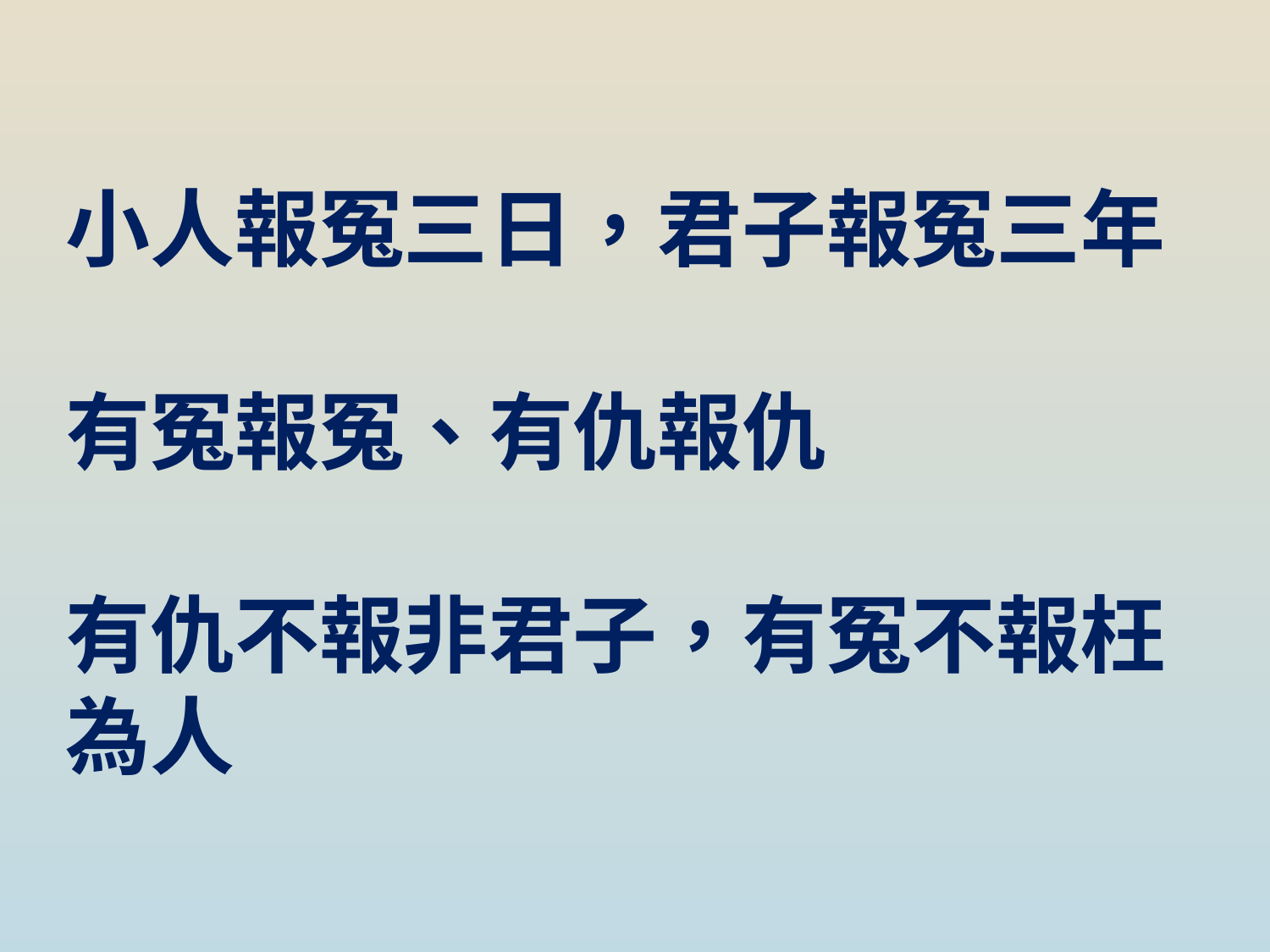

小人報冤三日，君子報冤三年

有冤報冤、有仇報仇

有仇不報非君子，有冤不報枉為人